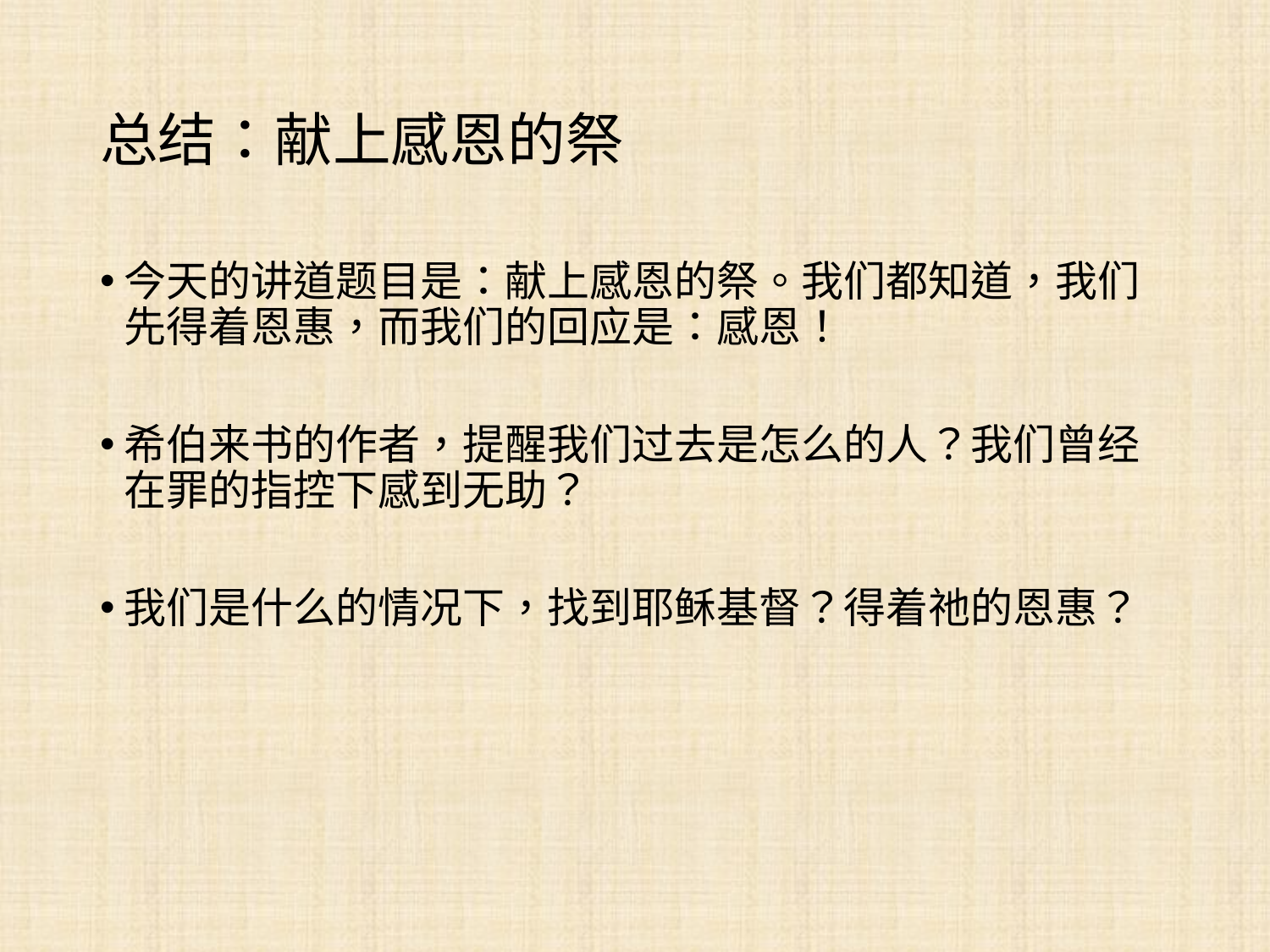

# 总结：献上感恩的祭
今天的讲道题目是：献上感恩的祭。我们都知道，我们先得着恩惠，而我们的回应是：感恩！

希伯来书的作者，提醒我们过去是怎么的人？我们曾经在罪的指控下感到无助？

我们是什么的情况下，找到耶稣基督？得着祂的恩惠？